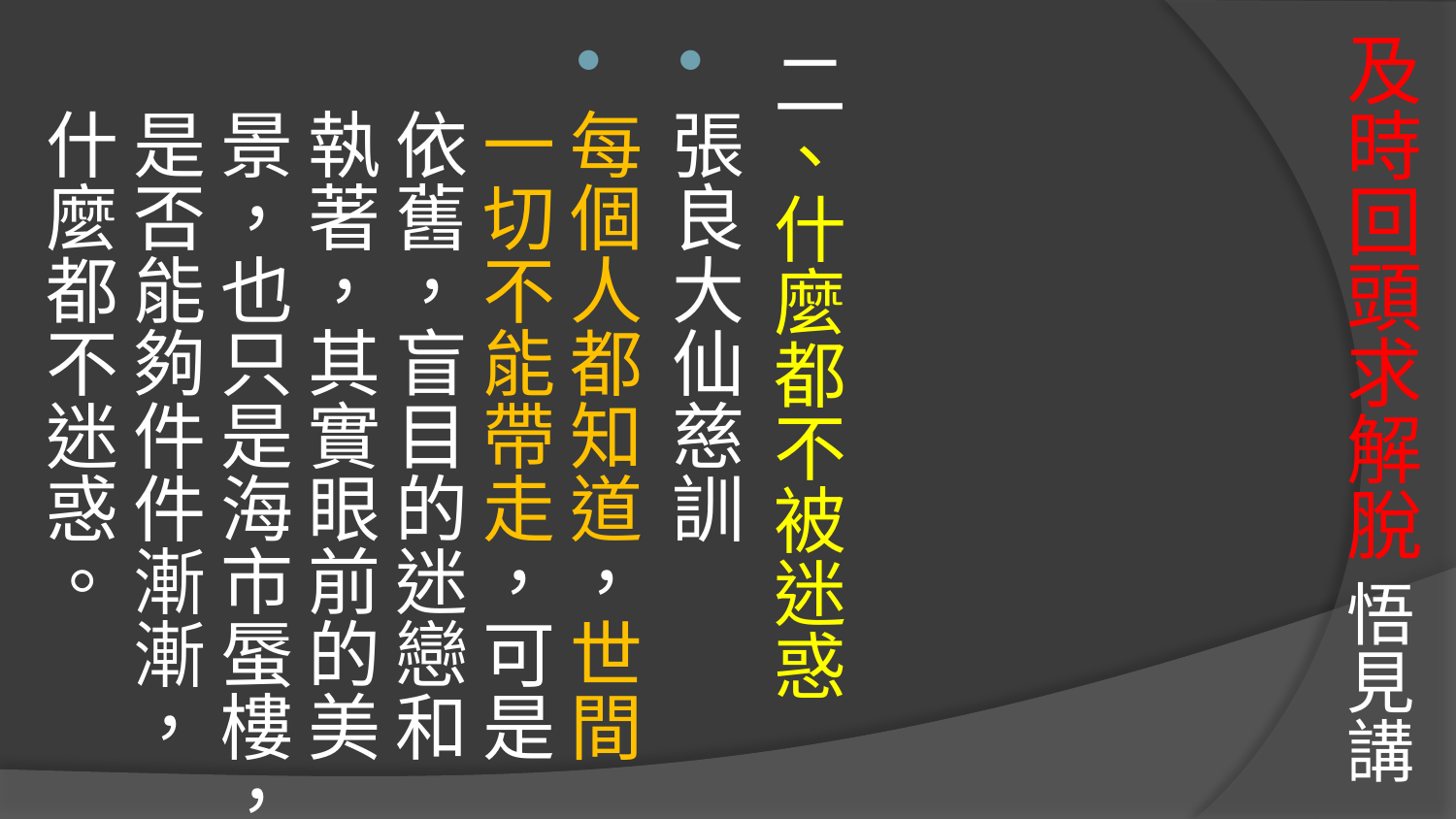

# 及時回頭求解脫 悟見講
二、什麼都不被迷惑
張良大仙慈訓
每個人都知道，世間一切不能帶走，可是依舊，盲目的迷戀和執著，其實眼前的美景，也只是海市蜃樓，是否能夠件件漸漸，什麼都不迷惑。